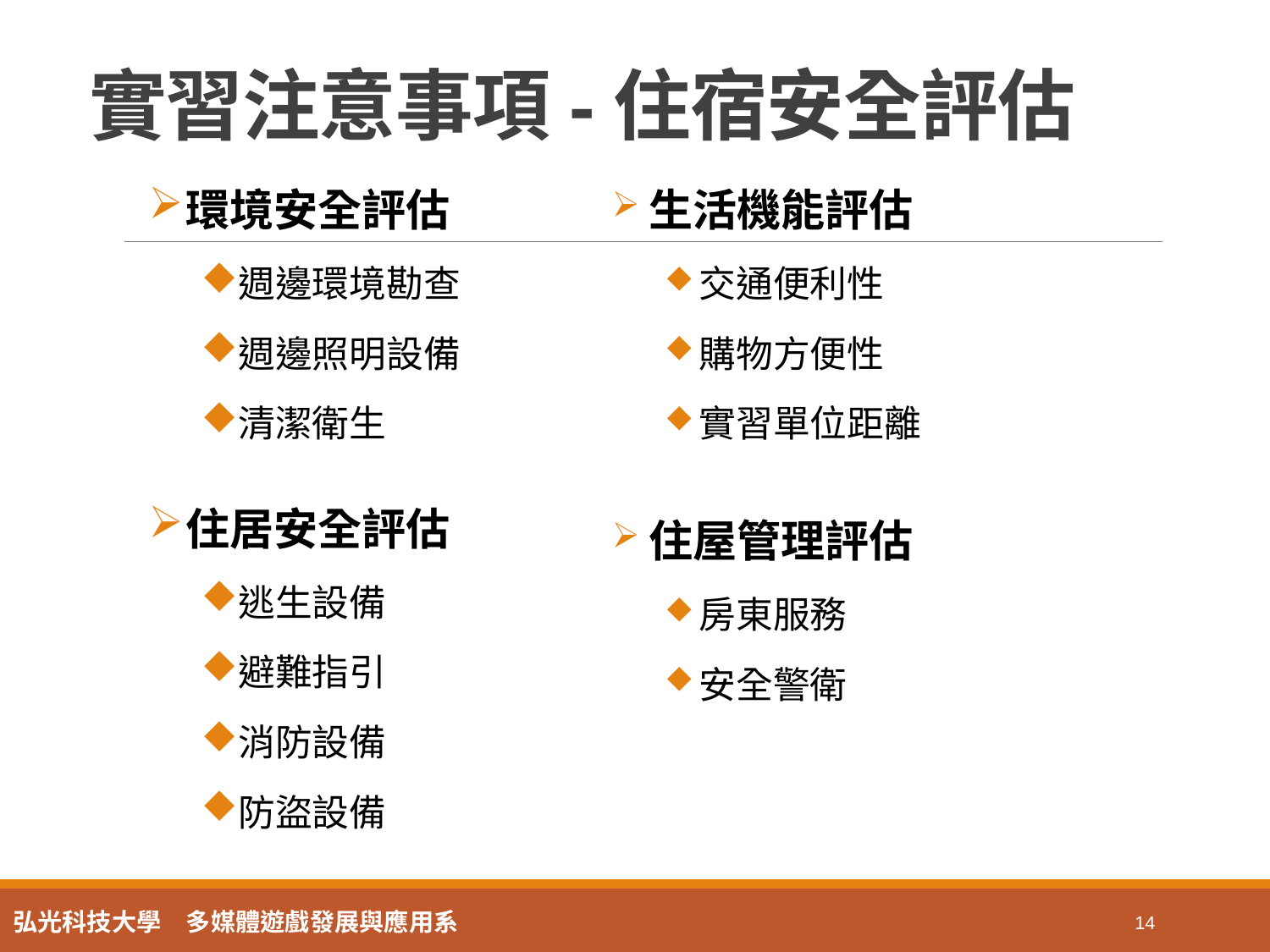

# 實習注意事項-住宿安全評估
環境安全評估
週邊環境勘查
週邊照明設備
清潔衛生

住居安全評估
逃生設備
避難指引
消防設備
防盜設備

生活機能評估
交通便利性
購物方便性
實習單位距離

住屋管理評估
房東服務
安全警衛

14